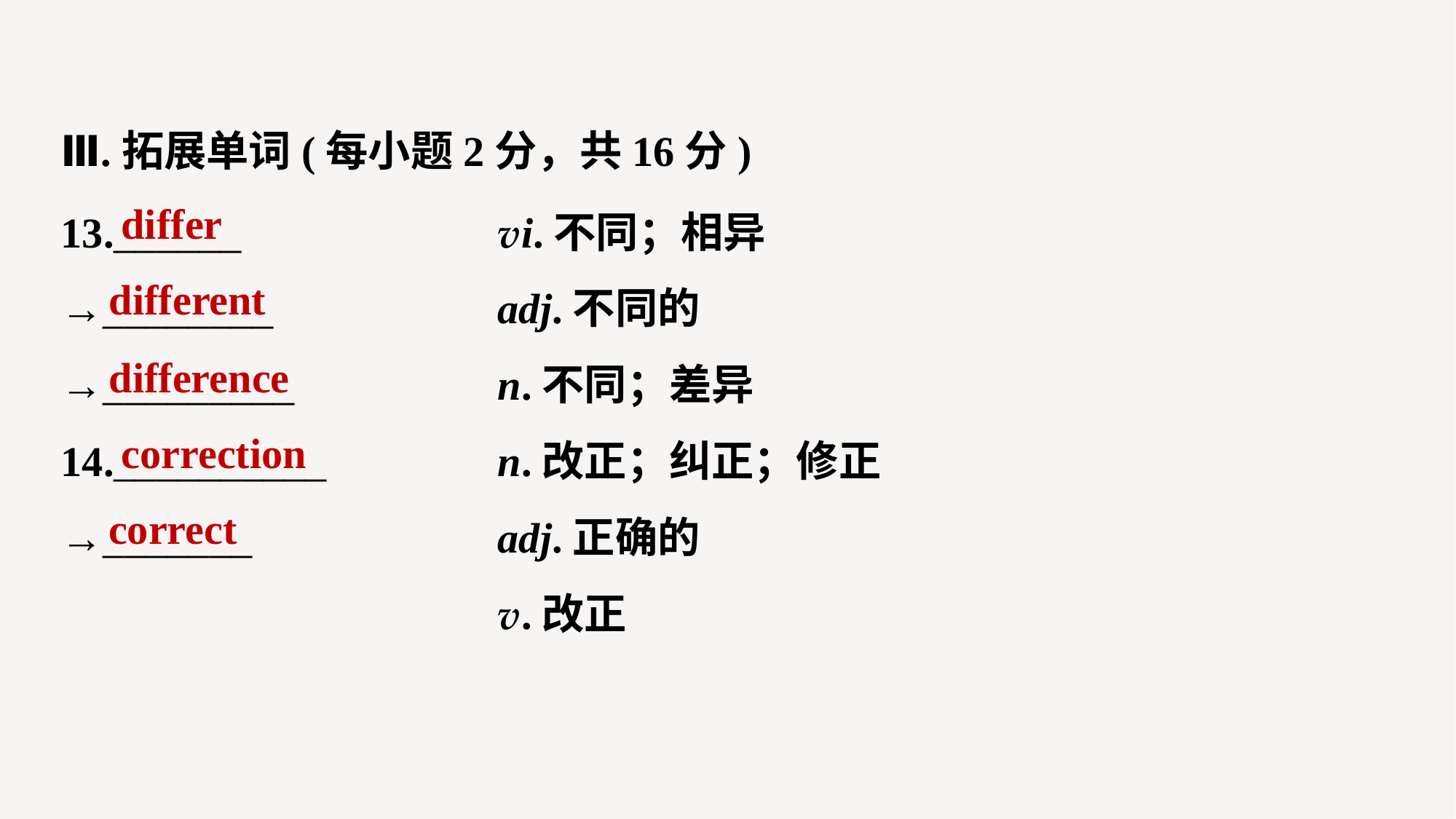

Ⅲ.拓展单词(每小题2分，共16分)
13.______ 			vi.不同；相异
→________ 		adj.不同的
→_________ 		n.不同；差异
14.__________		n.改正；纠正；修正
→_______ 			adj.正确的
				v.改正
differ
different
difference
correction
correct